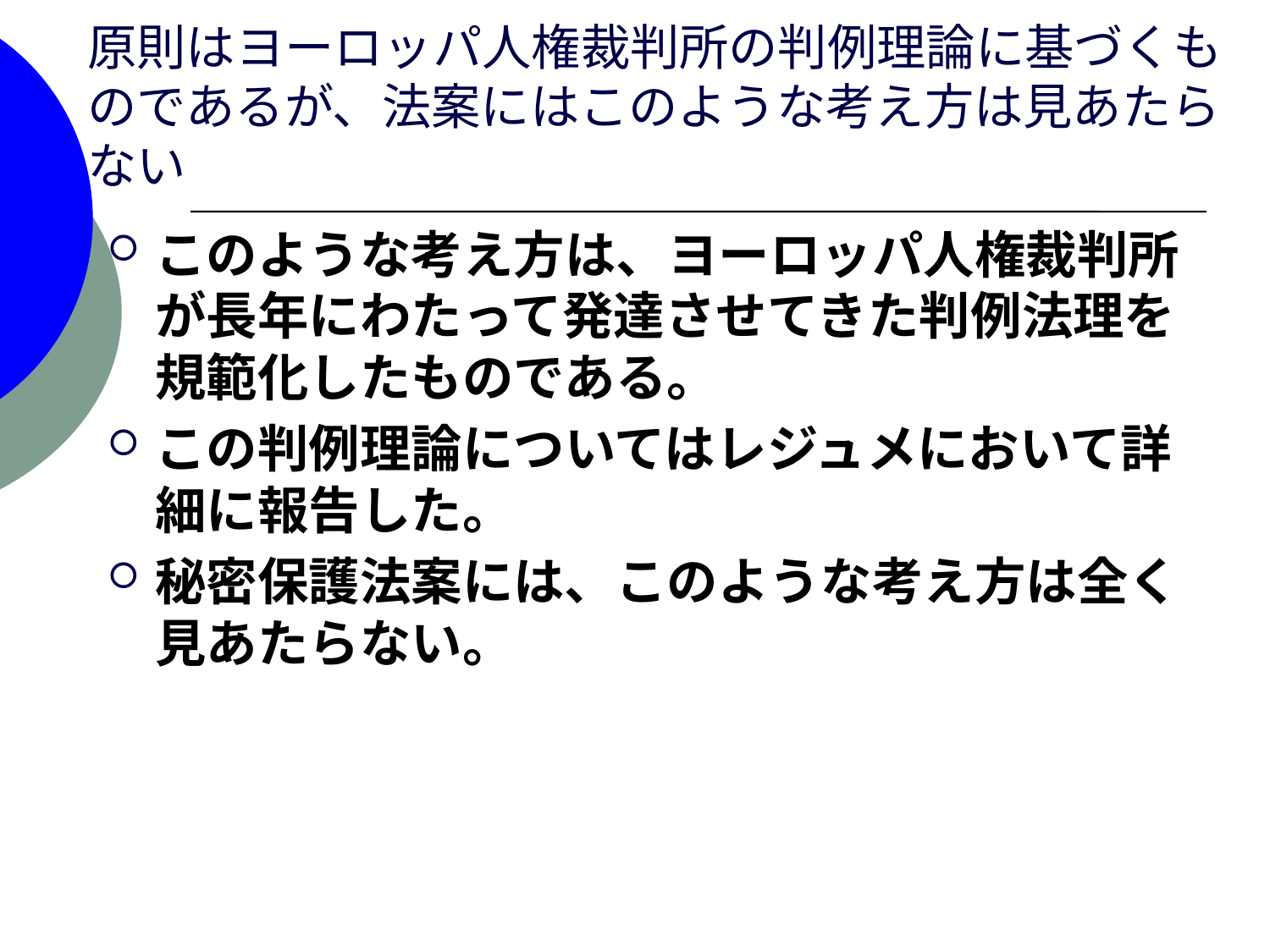

# 原則はヨーロッパ人権裁判所の判例理論に基づくものであるが、法案にはこのような考え方は見あたらない
このような考え方は、ヨーロッパ人権裁判所が長年にわたって発達させてきた判例法理を規範化したものである。
この判例理論についてはレジュメにおいて詳細に報告した。
秘密保護法案には、このような考え方は全く見あたらない。